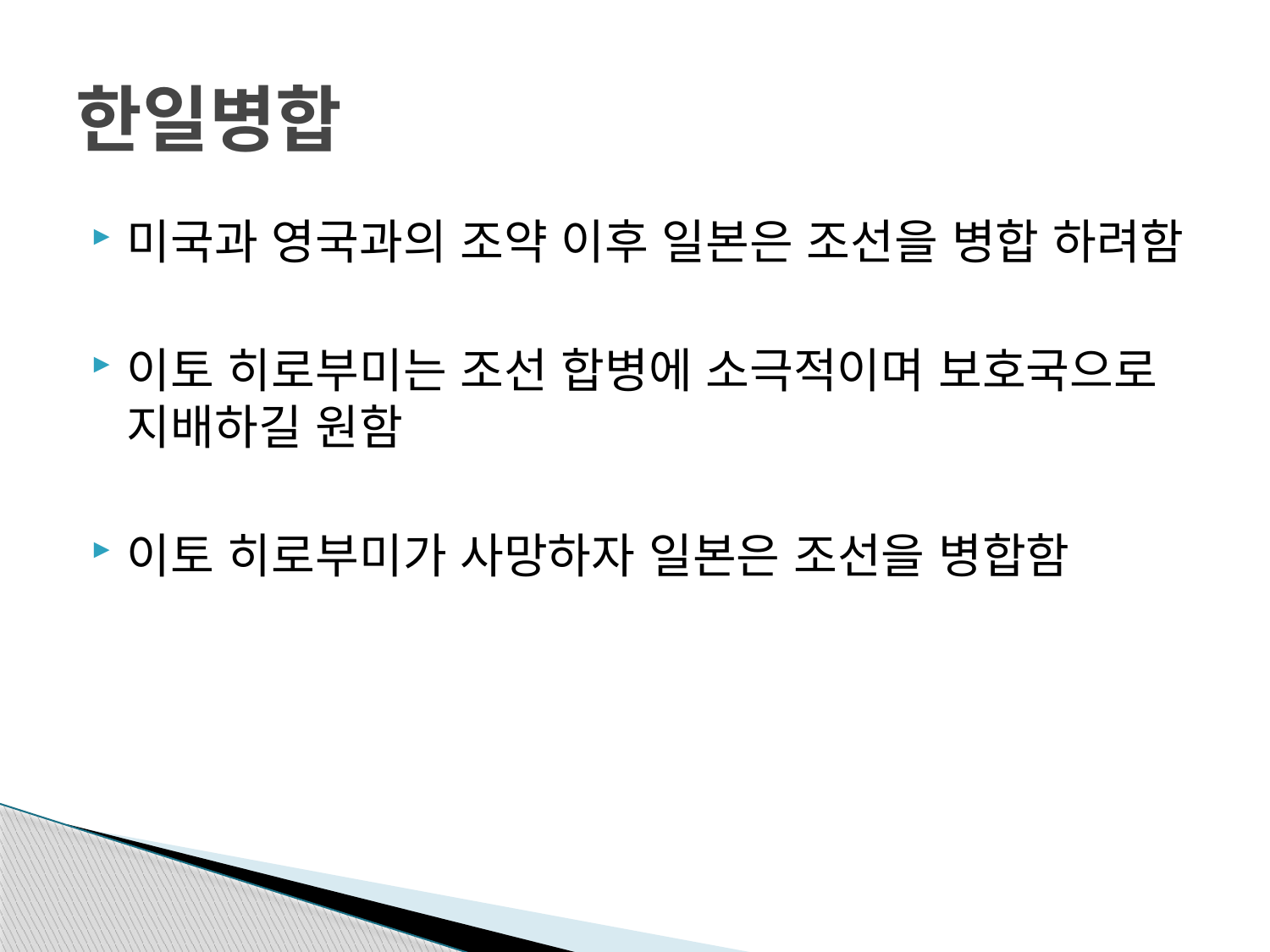

# 한일병합
미국과 영국과의 조약 이후 일본은 조선을 병합 하려함

이토 히로부미는 조선 합병에 소극적이며 보호국으로 지배하길 원함

이토 히로부미가 사망하자 일본은 조선을 병합함